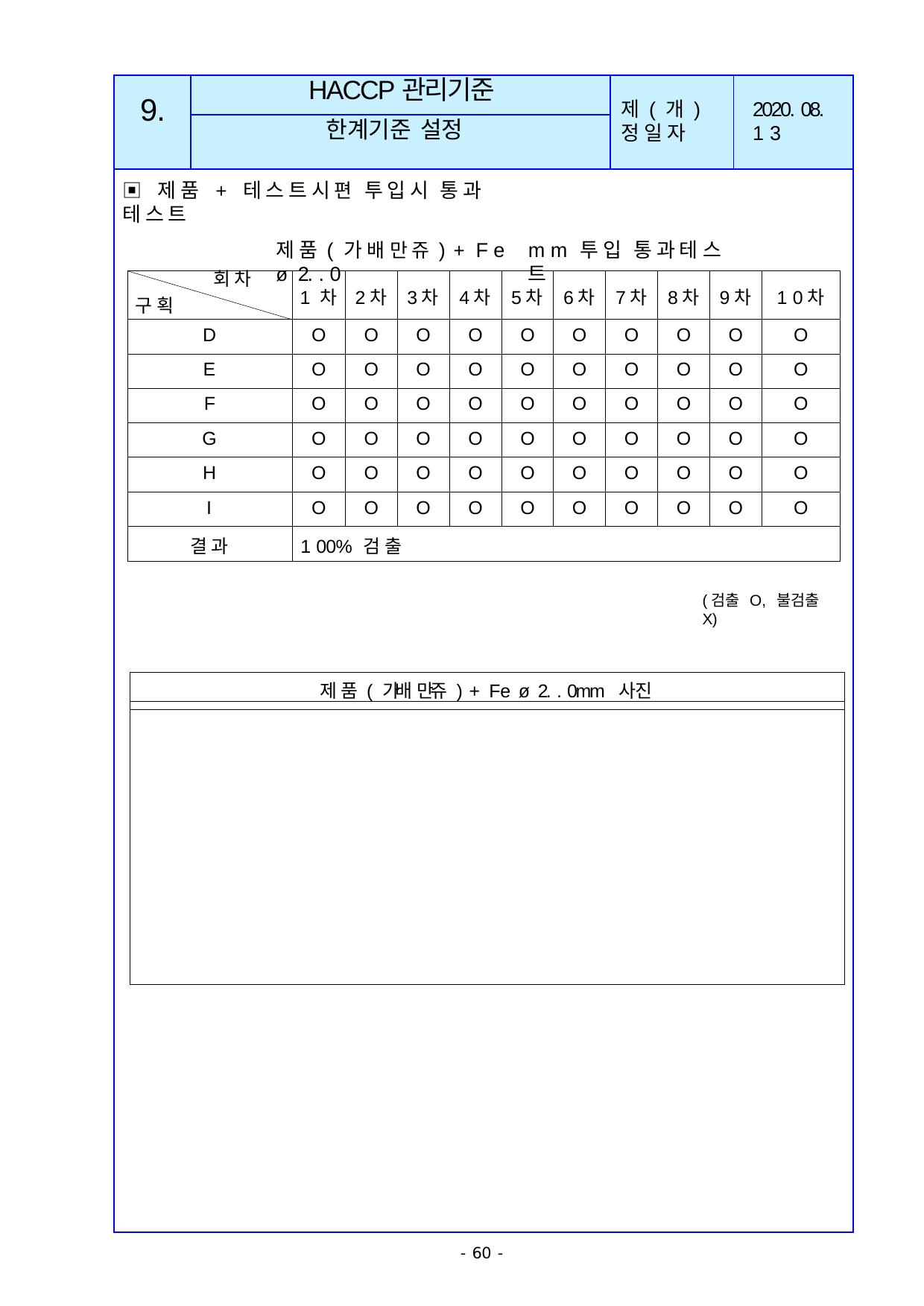

HACCP관리기준
|  |  |  |  |
| --- | --- | --- | --- |
|  |  |  |  |
|  |  |  |  |
9.
제 ( 개 ) 정 일 자
2020. 08. 1 3
한계기준 설정
▣  제 품 + 테 스 트 시 편  투 입 시  통 과 테 스 트
제 품 ( 가 배 만 쥬 ) + F e ø 2. . 0
m m	투 입  통 과 테 스 트
| 회 차 구 획 | 1 차 | 2차 | 3차 | 4차 | 5차 | 6차 | 7차 | 8차 | 9차 | 1 0차 |
| --- | --- | --- | --- | --- | --- | --- | --- | --- | --- | --- |
| D | O | O | O | O | O | O | O | O | O | O |
| E | O | O | O | O | O | O | O | O | O | O |
| F | O | O | O | O | O | O | O | O | O | O |
| G | O | O | O | O | O | O | O | O | O | O |
| H | O | O | O | O | O | O | O | O | O | O |
| I | O | O | O | O | O | O | O | O | O | O |
| 결 과 | 1 00% 검 출 |  |  |  |  |  |  |  |  |  |

(검출 O, 불검출 X)

제 품 ( 가배 만쥬 ) + Fe ø 2. . 0mm 사진
- 60 -